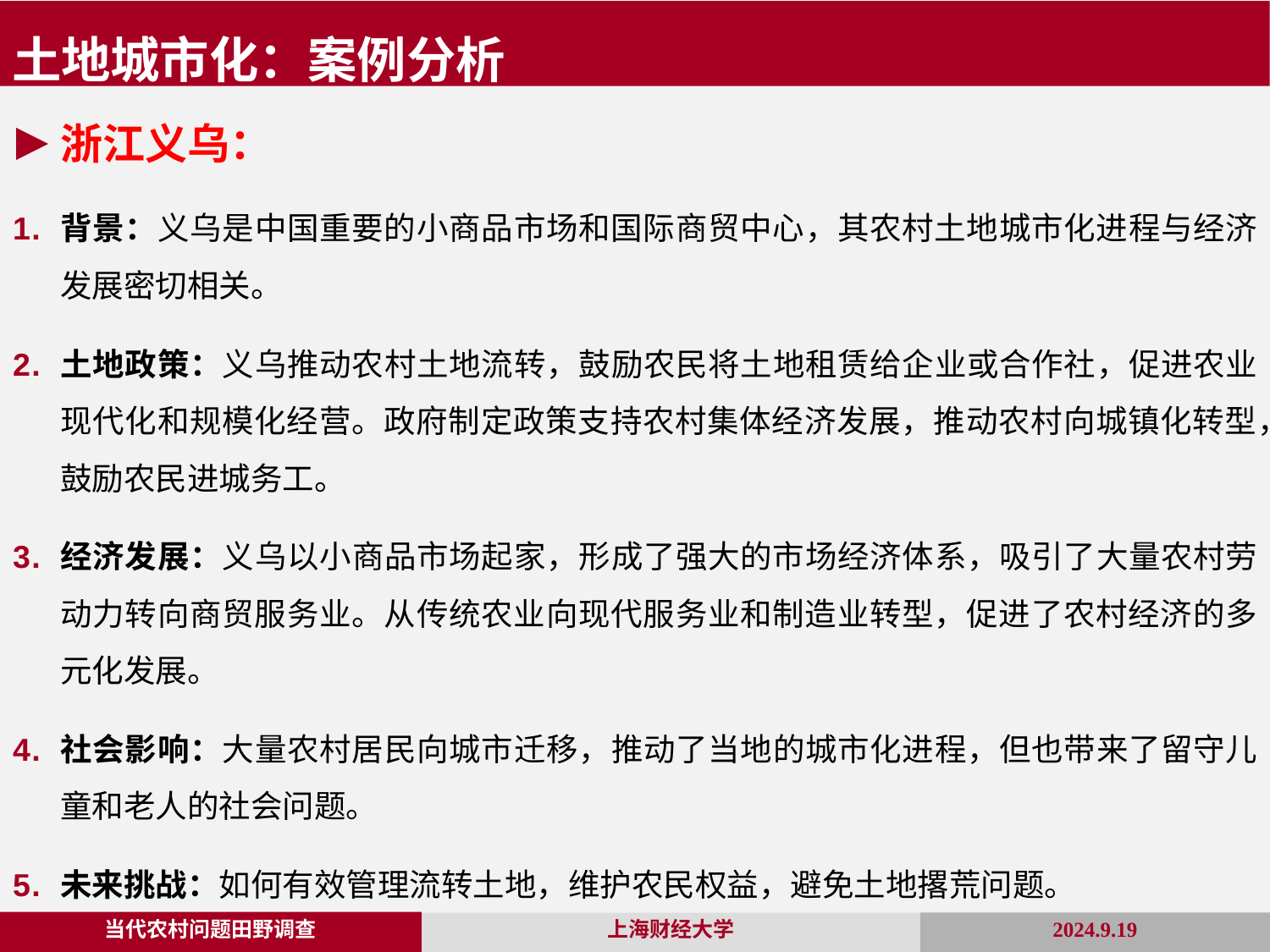

土地城市化：案例分析
浙江义乌：
背景：义乌是中国重要的小商品市场和国际商贸中心，其农村土地城市化进程与经济发展密切相关。
土地政策：义乌推动农村土地流转，鼓励农民将土地租赁给企业或合作社，促进农业现代化和规模化经营。政府制定政策支持农村集体经济发展，推动农村向城镇化转型，鼓励农民进城务工。
经济发展：义乌以小商品市场起家，形成了强大的市场经济体系，吸引了大量农村劳动力转向商贸服务业。从传统农业向现代服务业和制造业转型，促进了农村经济的多元化发展。
社会影响：大量农村居民向城市迁移，推动了当地的城市化进程，但也带来了留守儿童和老人的社会问题。
未来挑战：如何有效管理流转土地，维护农民权益，避免土地撂荒问题。
当代农村问题田野调查
2024.9.19
上海财经大学